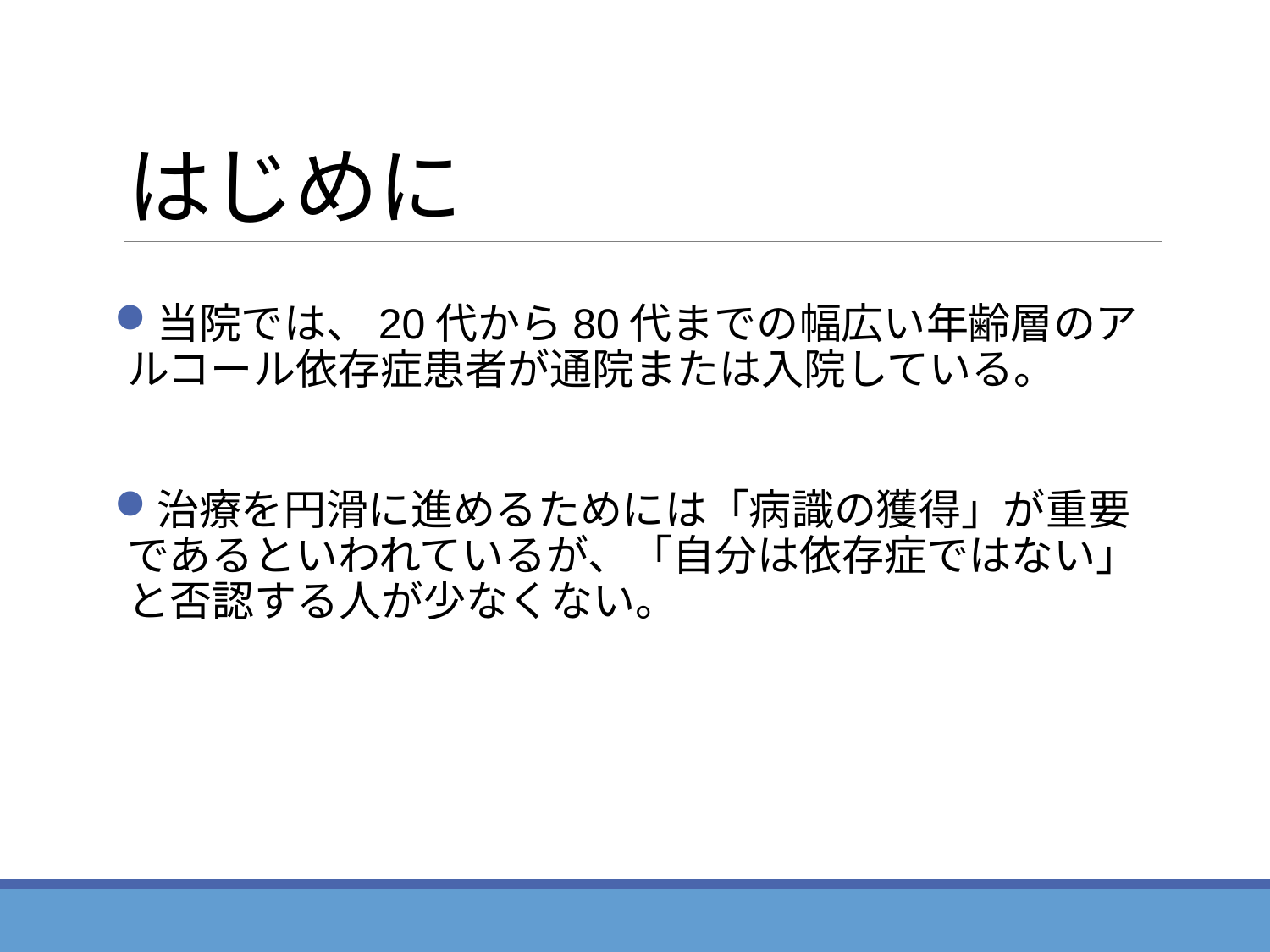

# はじめに
当院では、20代から80代までの幅広い年齢層のアルコール依存症患者が通院または入院している。

治療を円滑に進めるためには「病識の獲得」が重要であるといわれているが、「自分は依存症ではない」と否認する人が少なくない。